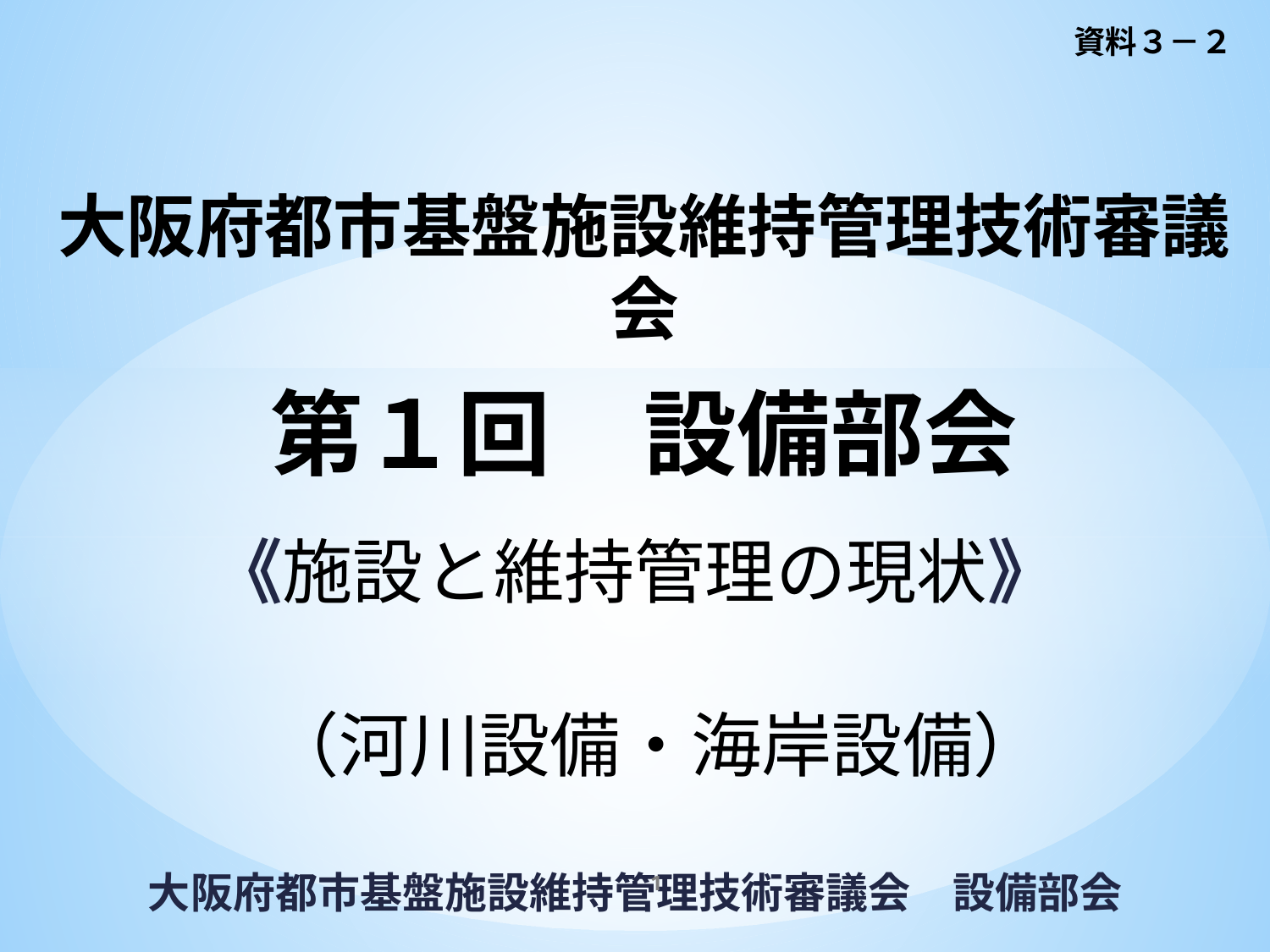

資料３－２
# 大阪府都市基盤施設維持管理技術審議会 第１回　設備部会

《施設と維持管理の現状》
（河川設備・海岸設備）
1
大阪府都市基盤施設維持管理技術審議会　設備部会